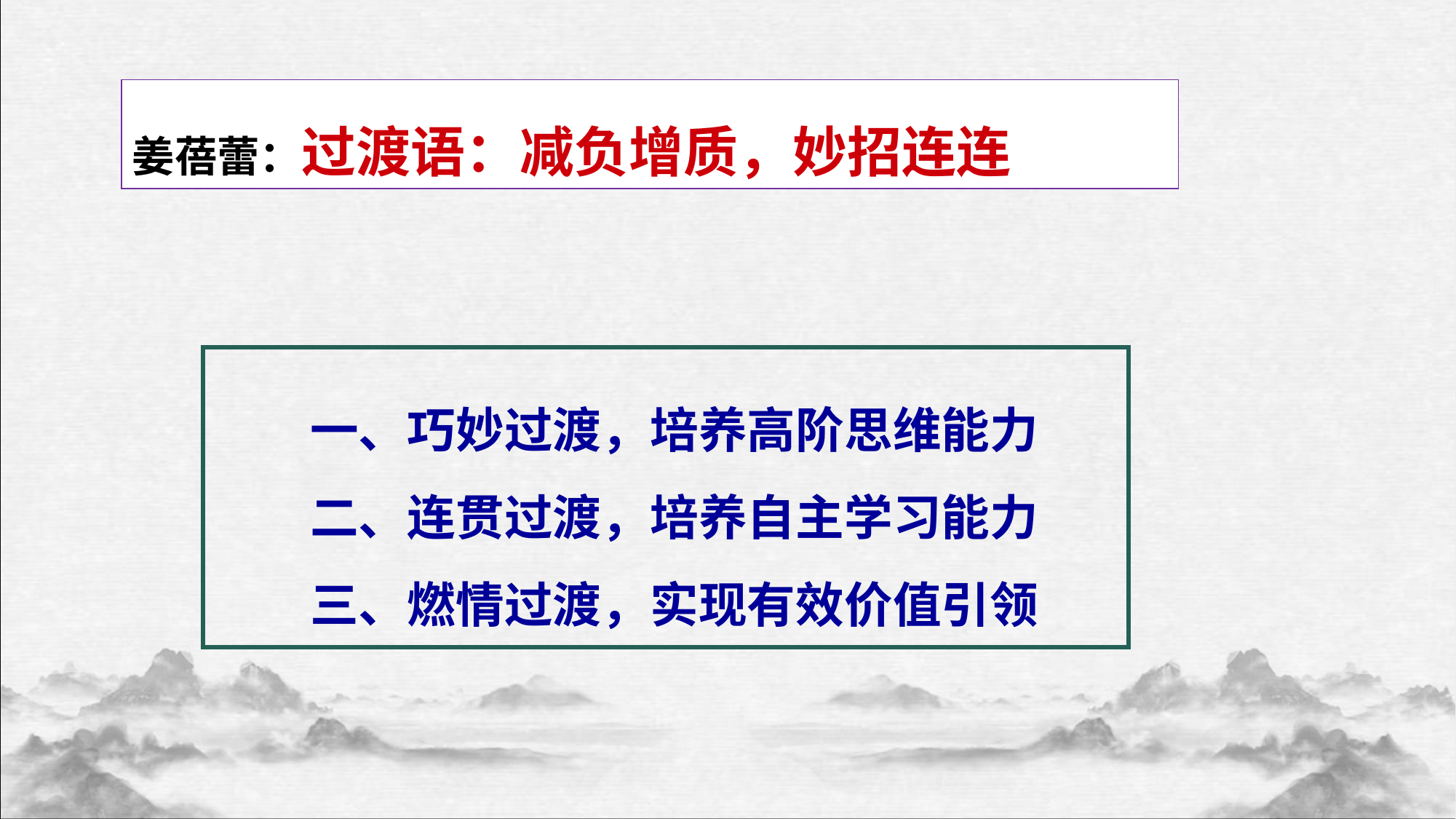

姜蓓蕾：过渡语：减负增质，妙招连连

一、巧妙过渡，培养高阶思维能力
二、连贯过渡，培养自主学习能力
三、燃情过渡，实现有效价值引领